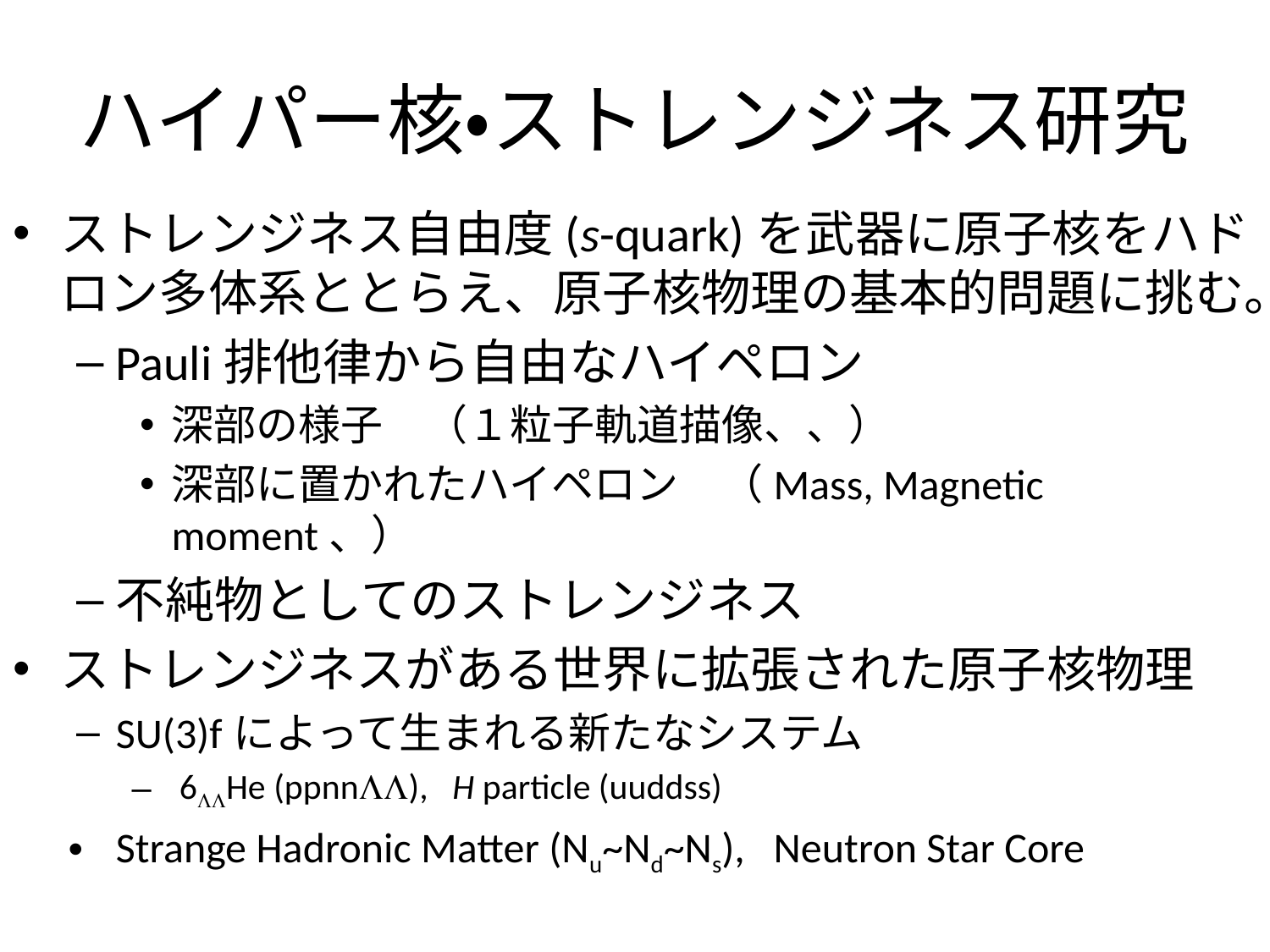

# ハイパー核・ストレンジネス研究
ストレンジネス自由度(s-quark)を武器に原子核をハドロン多体系ととらえ、原子核物理の基本的問題に挑む。
Pauli排他律から自由なハイペロン
深部の様子　（１粒子軌道描像、、）
深部に置かれたハイペロン　（Mass, Magnetic　moment、）
不純物としてのストレンジネス
ストレンジネスがある世界に拡張された原子核物理
SU(3)fによって生まれる新たなシステム
6ΛΛHe (ppnnΛΛ),   H particle (uuddss)
Strange Hadronic Matter (Nu~Nd~Ns),   Neutron Star Core